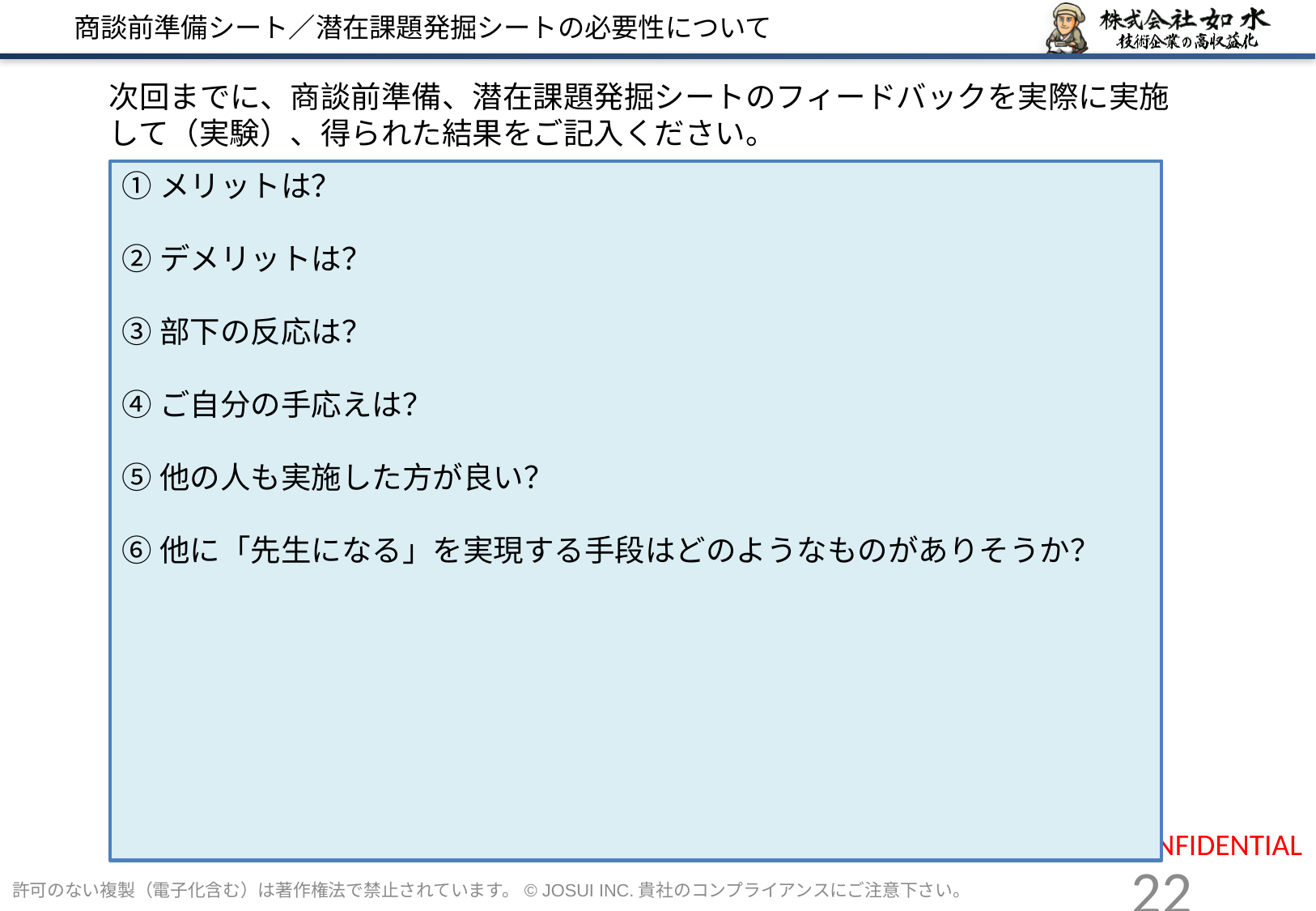

# 商談前準備シート／潜在課題発掘シートの必要性について
次回までに、商談前準備、潜在課題発掘シートのフィードバックを実際に実施して（実験）、得られた結果をご記入ください。
①メリットは？

②デメリットは？

③部下の反応は？

④ご自分の手応えは？

⑤他の人も実施した方が良い？

⑥他に「先生になる」を実現する手段はどのようなものがありそうか？
許可のない複製（電子化含む）は著作権法で禁止されています。© JOSUI INC.貴社のコンプライアンスにご注意下さい。
22